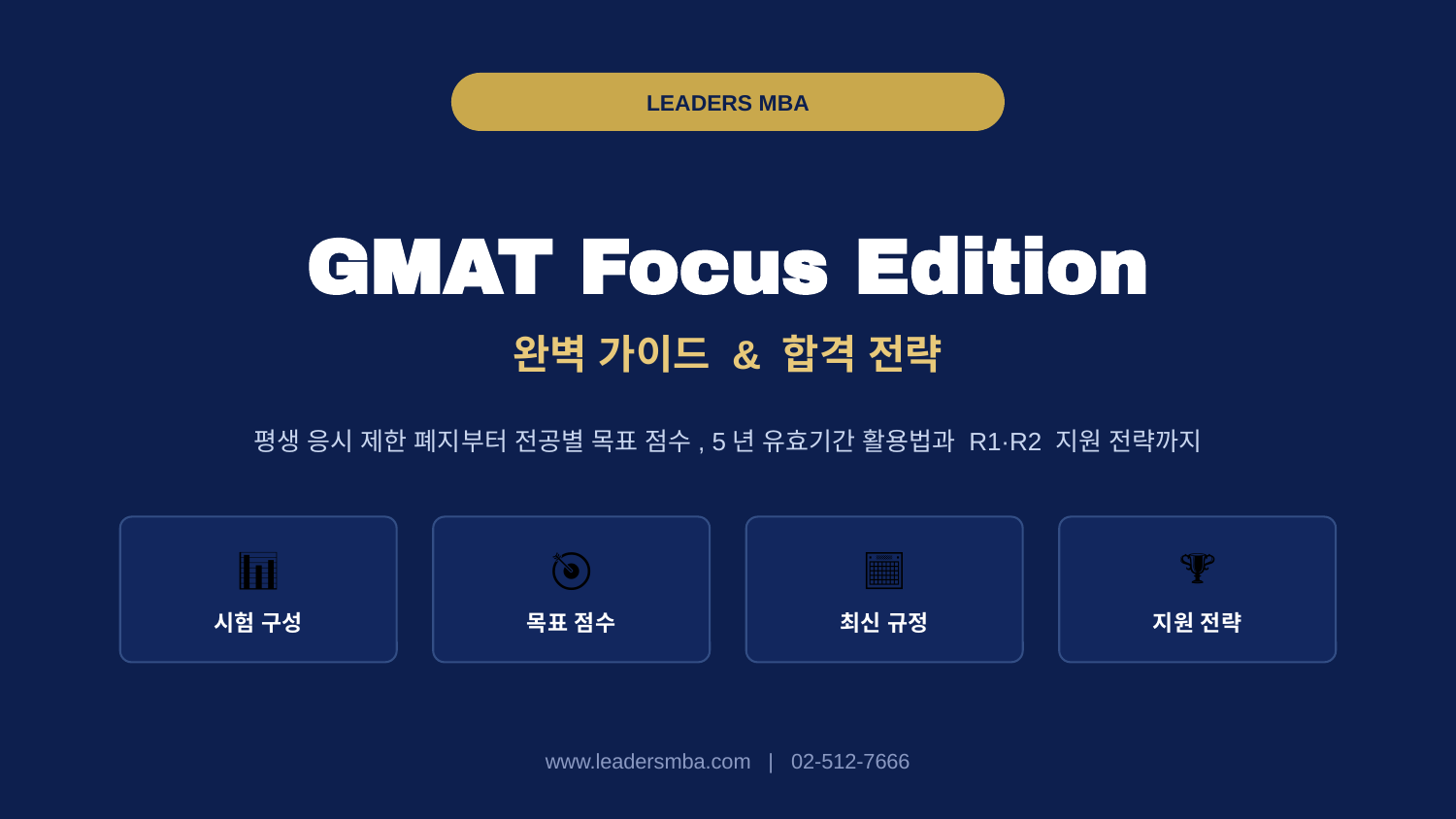

LEADERS MBA
GMAT Focus Edition
완벽 가이드 & 합격 전략
평생 응시 제한 폐지부터 전공별 목표 점수, 5년 유효기간 활용법과 R1·R2 지원 전략까지

📊
🎯
📅
🏆
시험 구성
목표 점수
최신 규정
지원 전략
www.leadersmba.com   |   02-512-7666